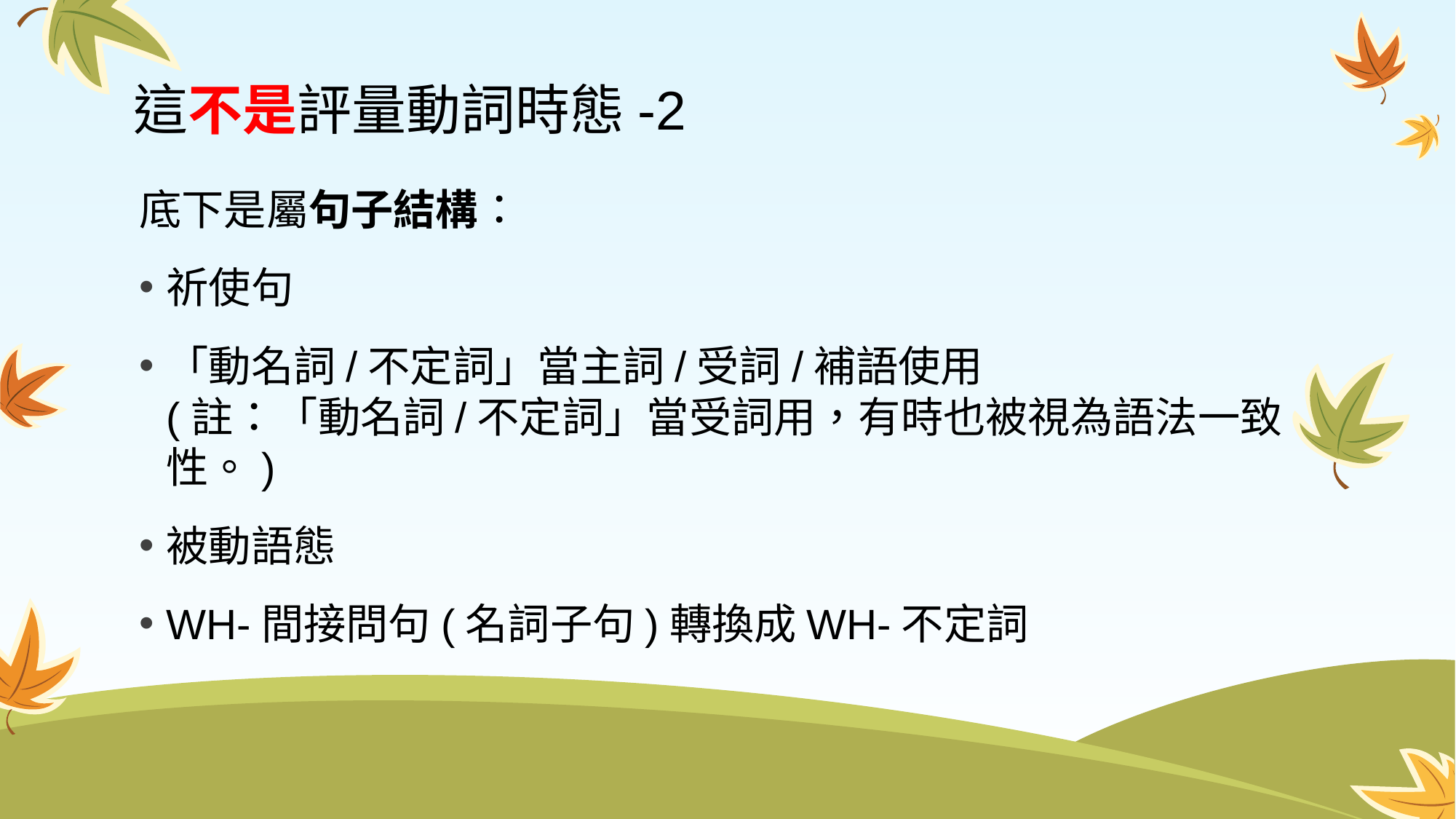

# 這不是評量動詞時態-2
底下是屬句子結構：
祈使句
「動名詞/不定詞」當主詞/受詞/補語使用
(註：「動名詞/不定詞」當受詞用，有時也被視為語法一致性。)
被動語態
WH-間接問句(名詞子句)轉換成WH-不定詞